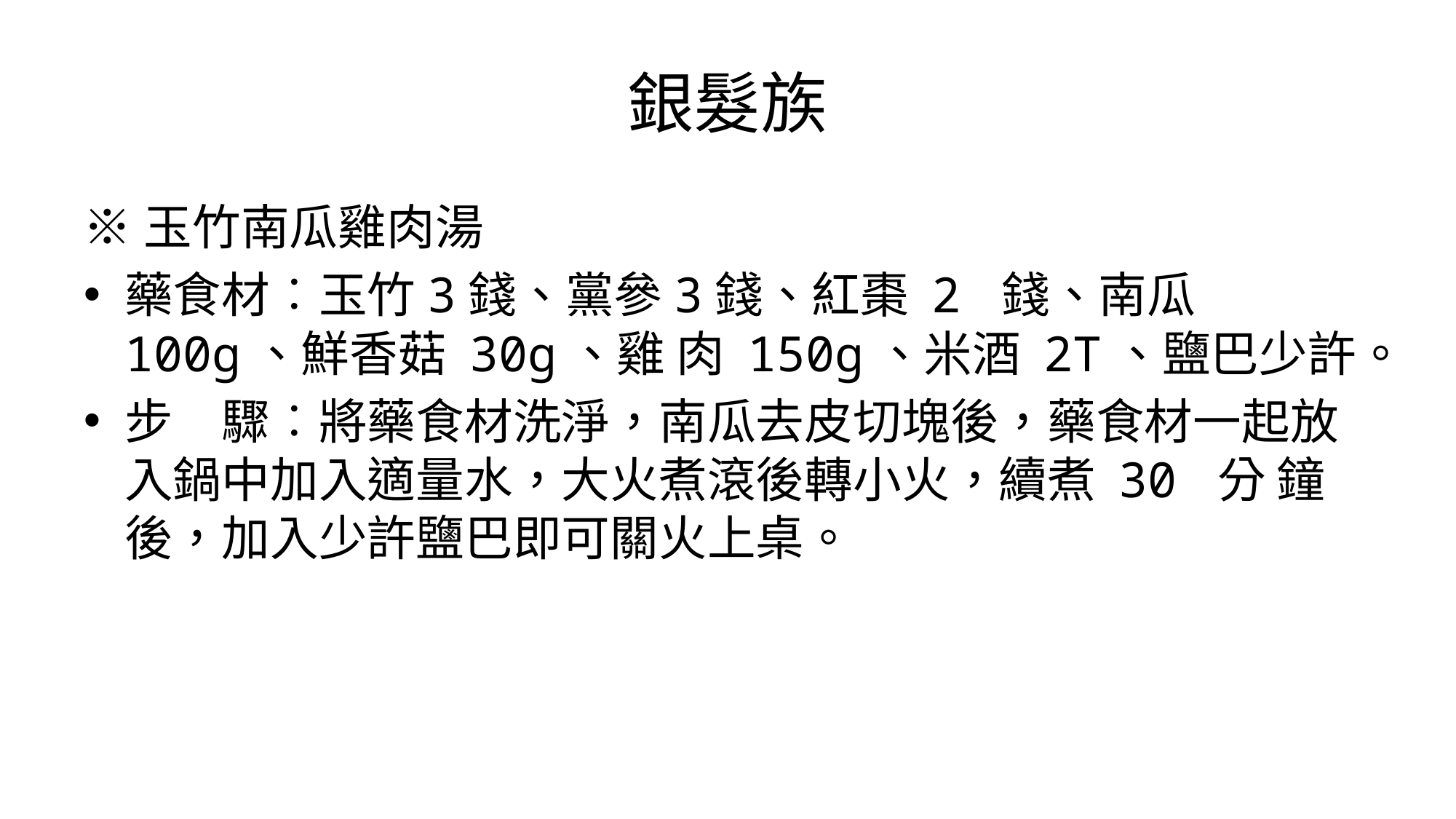

# 銀髮族
※玉竹南瓜雞肉湯
藥食材︰玉竹3錢、黨參3錢、紅棗 2 錢、南瓜 100g、鮮香菇 30g、雞 肉 150g、米酒 2T、鹽巴少許。
步　驟︰將藥食材洗淨，南瓜去皮切塊後，藥食材一起放入鍋中加入適量水，大火煮滾後轉小火，續煮 30 分 鐘後，加入少許鹽巴即可關火上桌。